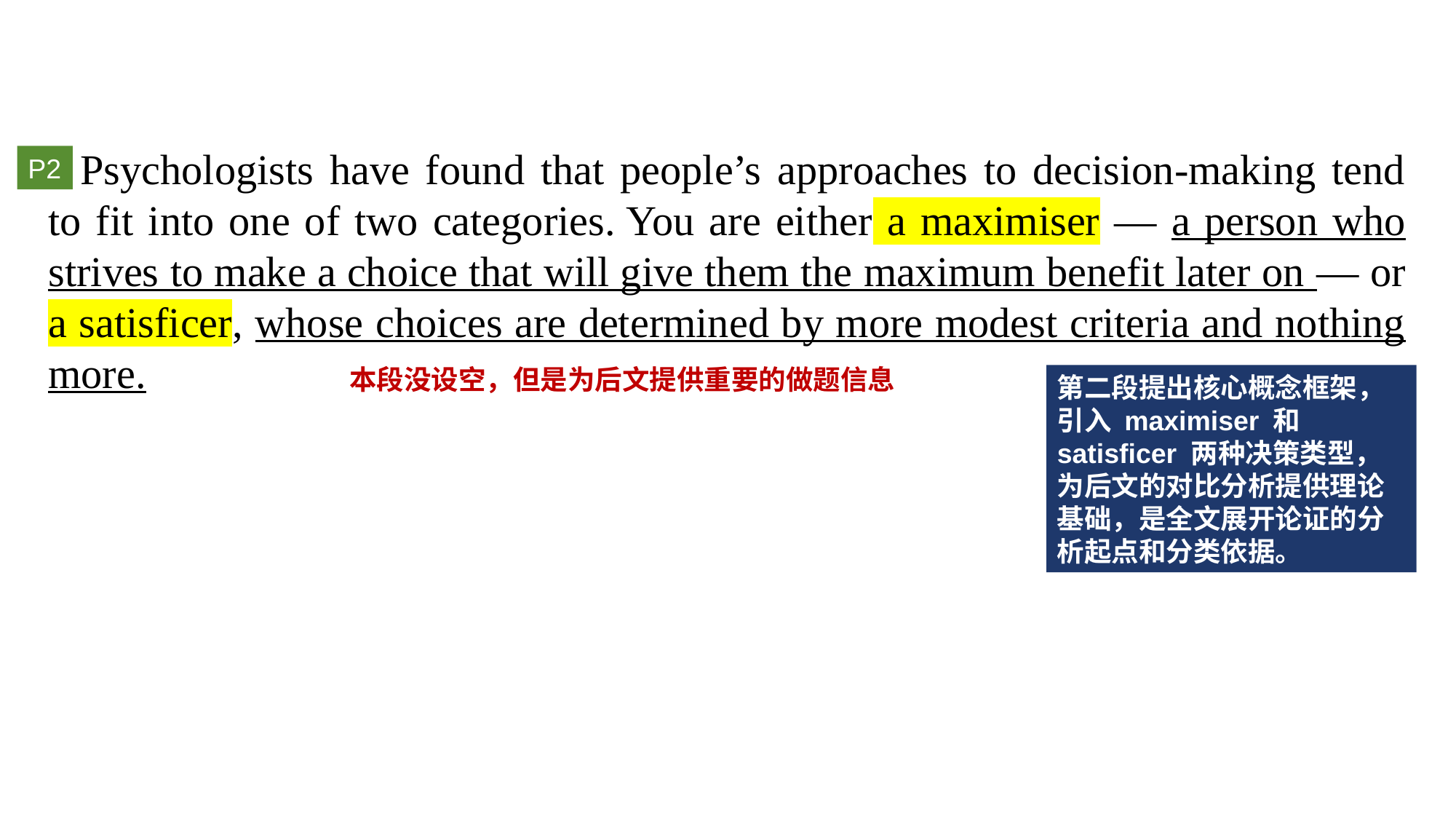

Psychologists have found that people’s approaches to decision-making tend to fit into one of two categories. You are either a maximiser — a person who strives to make a choice that will give them the maximum benefit later on — or a satisficer, whose choices are determined by more modest criteria and nothing more.

P2
本段没设空，但是为后文提供重要的做题信息
第二段提出核心概念框架，引入 maximiser 和 satisficer 两种决策类型，
为后文的对比分析提供理论基础，是全文展开论证的分析起点和分类依据。